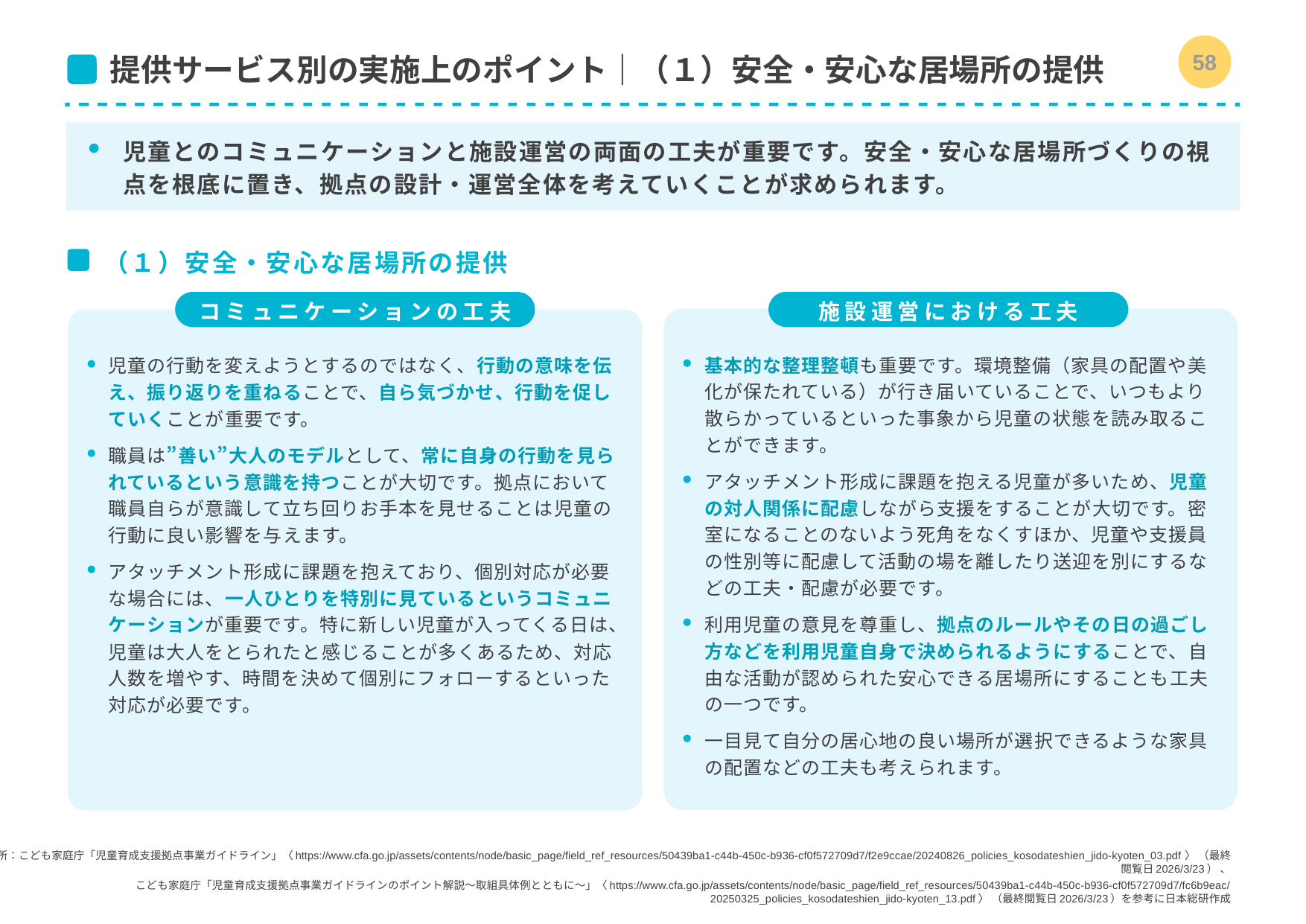

58
# 提供サービス別の実施上のポイント｜（１）安全・安心な居場所の提供
児童とのコミュニケーションと施設運営の両面の工夫が重要です。安全・安心な居場所づくりの視点を根底に置き、拠点の設計・運営全体を考えていくことが求められます。
（１）安全・安心な居場所の提供

施設運営における工夫
コミュニケーションの工夫
基本的な整理整頓も重要です。環境整備（家具の配置や美化が保たれている）が行き届いていることで、いつもより散らかっているといった事象から児童の状態を読み取ることができます。
アタッチメント形成に課題を抱える児童が多いため、児童の対人関係に配慮しながら支援をすることが大切です。密室になることのないよう死角をなくすほか、児童や支援員の性別等に配慮して活動の場を離したり送迎を別にするなどの工夫・配慮が必要です。
利用児童の意見を尊重し、拠点のルールやその日の過ごし方などを利用児童自身で決められるようにすることで、自由な活動が認められた安心できる居場所にすることも工夫の一つです。
一目見て自分の居心地の良い場所が選択できるような家具の配置などの工夫も考えられます。
児童の行動を変えようとするのではなく、行動の意味を伝え、振り返りを重ねることで、自ら気づかせ、行動を促していくことが重要です。
職員は”善い”大人のモデルとして、常に自身の行動を見られているという意識を持つことが大切です。拠点において職員自らが意識して立ち回りお手本を見せることは児童の行動に良い影響を与えます。
アタッチメント形成に課題を抱えており、個別対応が必要な場合には、一人ひとりを特別に見ているというコミュニケーションが重要です。特に新しい児童が入ってくる日は、児童は大人をとられたと感じることが多くあるため、対応人数を増やす、時間を決めて個別にフォローするといった対応が必要です。
出所：こども家庭庁「児童育成支援拠点事業ガイドライン」〈https://www.cfa.go.jp/assets/contents/node/basic_page/field_ref_resources/50439ba1-c44b-450c-b936-cf0f572709d7/f2e9ccae/20240826_policies_kosodateshien_jido-kyoten_03.pdf〉 （最終閲覧日2026/3/23） 、
こども家庭庁「児童育成支援拠点事業ガイドラインのポイント解説～取組具体例とともに～」〈https://www.cfa.go.jp/assets/contents/node/basic_page/field_ref_resources/50439ba1-c44b-450c-b936-cf0f572709d7/fc6b9eac/20250325_policies_kosodateshien_jido-kyoten_13.pdf〉 （最終閲覧日2026/3/23）を参考に日本総研作成